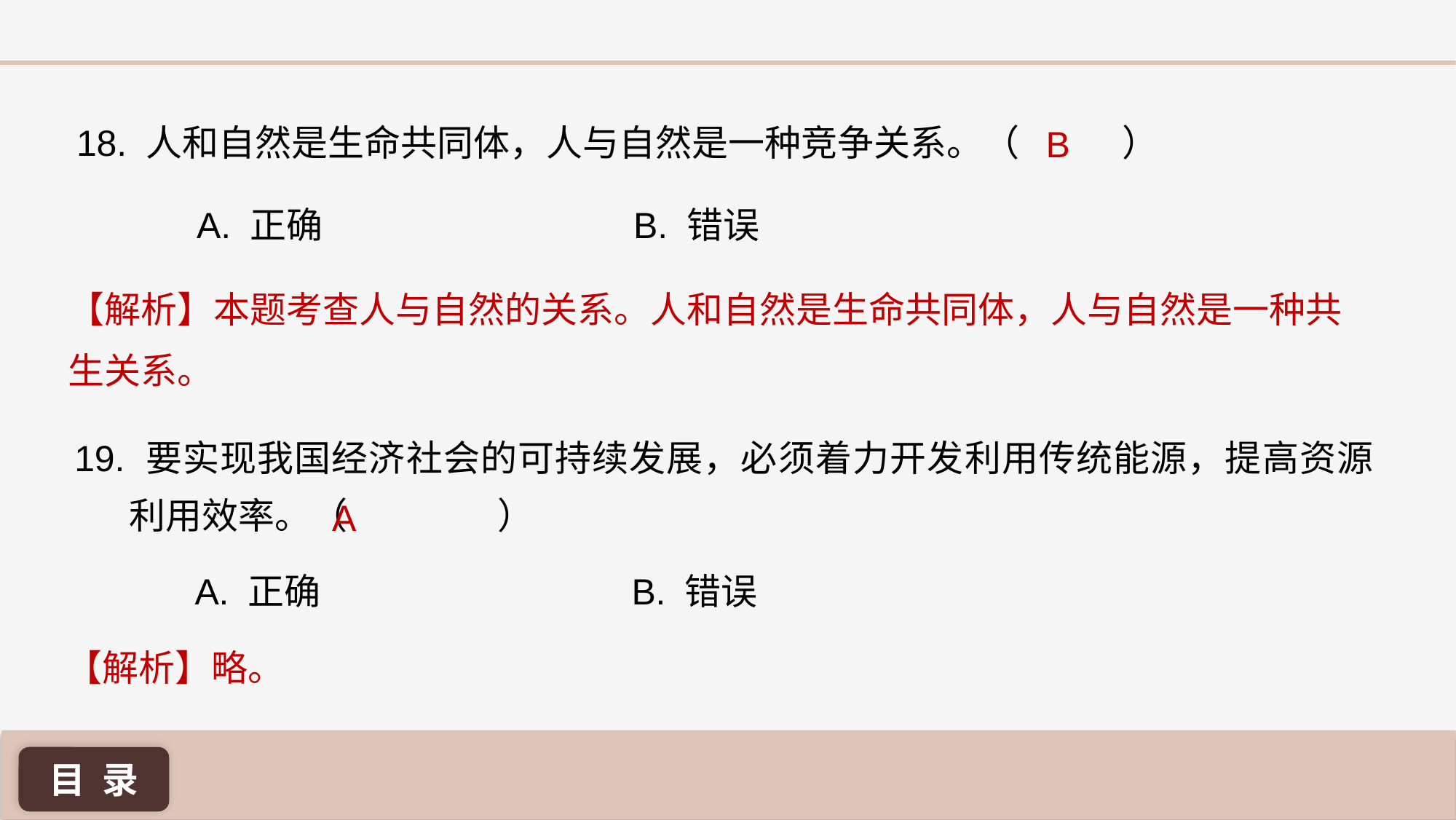

B
18. 人和自然是生命共同体，人与自然是一种竞争关系。（	 ）
A. 正确 			B. 错误
【解析】本题考查人与自然的关系。人和自然是生命共同体，人与自然是一种共生关系。
19. 要实现我国经济社会的可持续发展，必须着力开发利用传统能源，提高资源利用效率。（	     ）
A
A. 正确 			B. 错误
【解析】略。